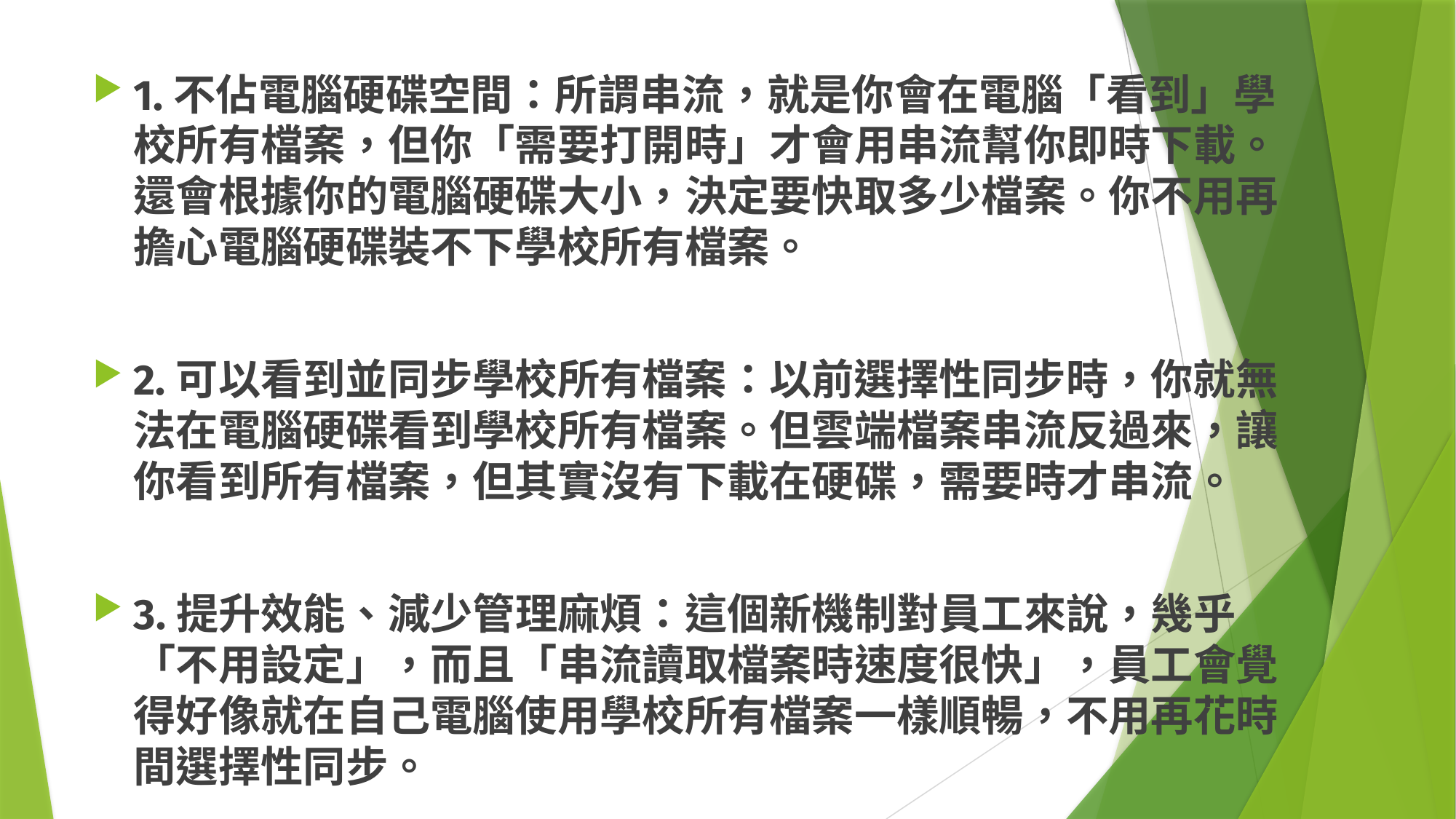

1.不佔電腦硬碟空間：所謂串流，就是你會在電腦「看到」學校所有檔案，但你「需要打開時」才會用串流幫你即時下載。還會根據你的電腦硬碟大小，決定要快取多少檔案。你不用再擔心電腦硬碟裝不下學校所有檔案。

2.可以看到並同步學校所有檔案：以前選擇性同步時，你就無法在電腦硬碟看到學校所有檔案。但雲端檔案串流反過來，讓你看到所有檔案，但其實沒有下載在硬碟，需要時才串流。

3.提升效能、減少管理麻煩：這個新機制對員工來說，幾乎「不用設定」，而且「串流讀取檔案時速度很快」，員工會覺得好像就在自己電腦使用學校所有檔案一樣順暢，不用再花時間選擇性同步。